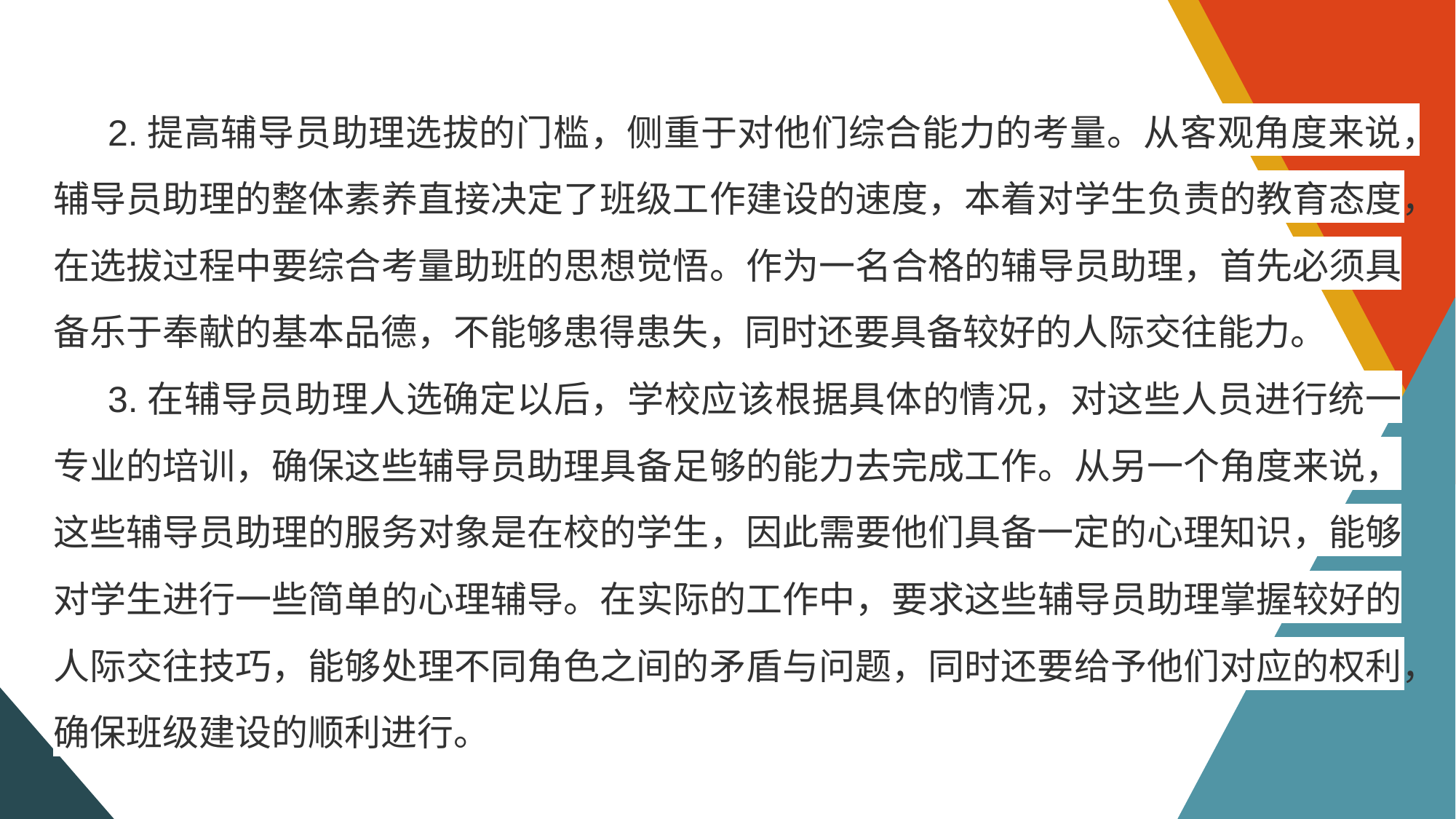

2.提高辅导员助理选拔的门槛，侧重于对他们综合能力的考量。从客观角度来说，辅导员助理的整体素养直接决定了班级工作建设的速度，本着对学生负责的教育态度，在选拔过程中要综合考量助班的思想觉悟。作为一名合格的辅导员助理，首先必须具备乐于奉献的基本品德，不能够患得患失，同时还要具备较好的人际交往能力。
3.在辅导员助理人选确定以后，学校应该根据具体的情况，对这些人员进行统一专业的培训，确保这些辅导员助理具备足够的能力去完成工作。从另一个角度来说，这些辅导员助理的服务对象是在校的学生，因此需要他们具备一定的心理知识，能够对学生进行一些简单的心理辅导。在实际的工作中，要求这些辅导员助理掌握较好的人际交往技巧，能够处理不同角色之间的矛盾与问题，同时还要给予他们对应的权利，确保班级建设的顺利进行。